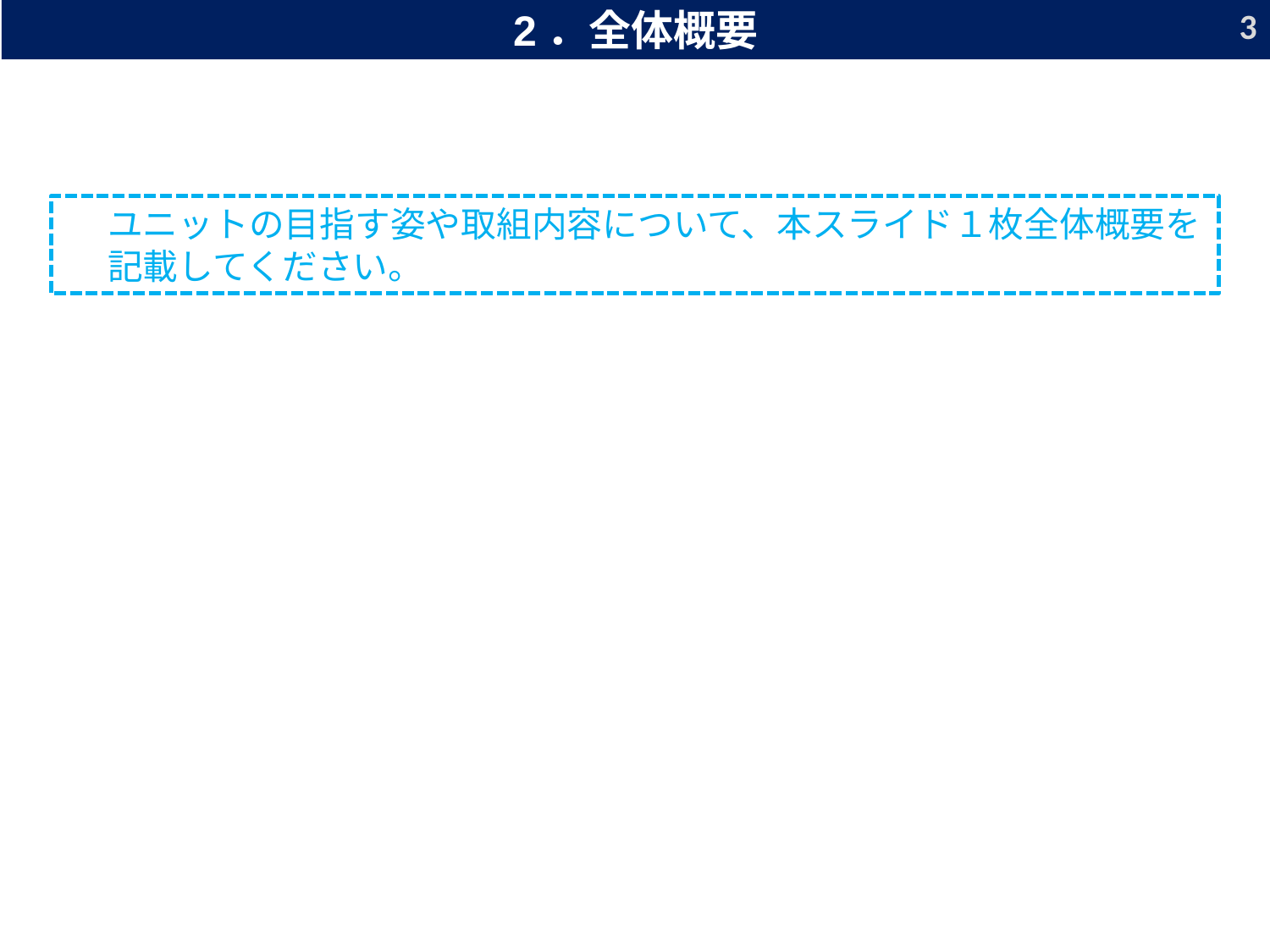

3
2．全体概要
ユニットの目指す姿や取組内容について、本スライド１枚全体概要を記載してください。